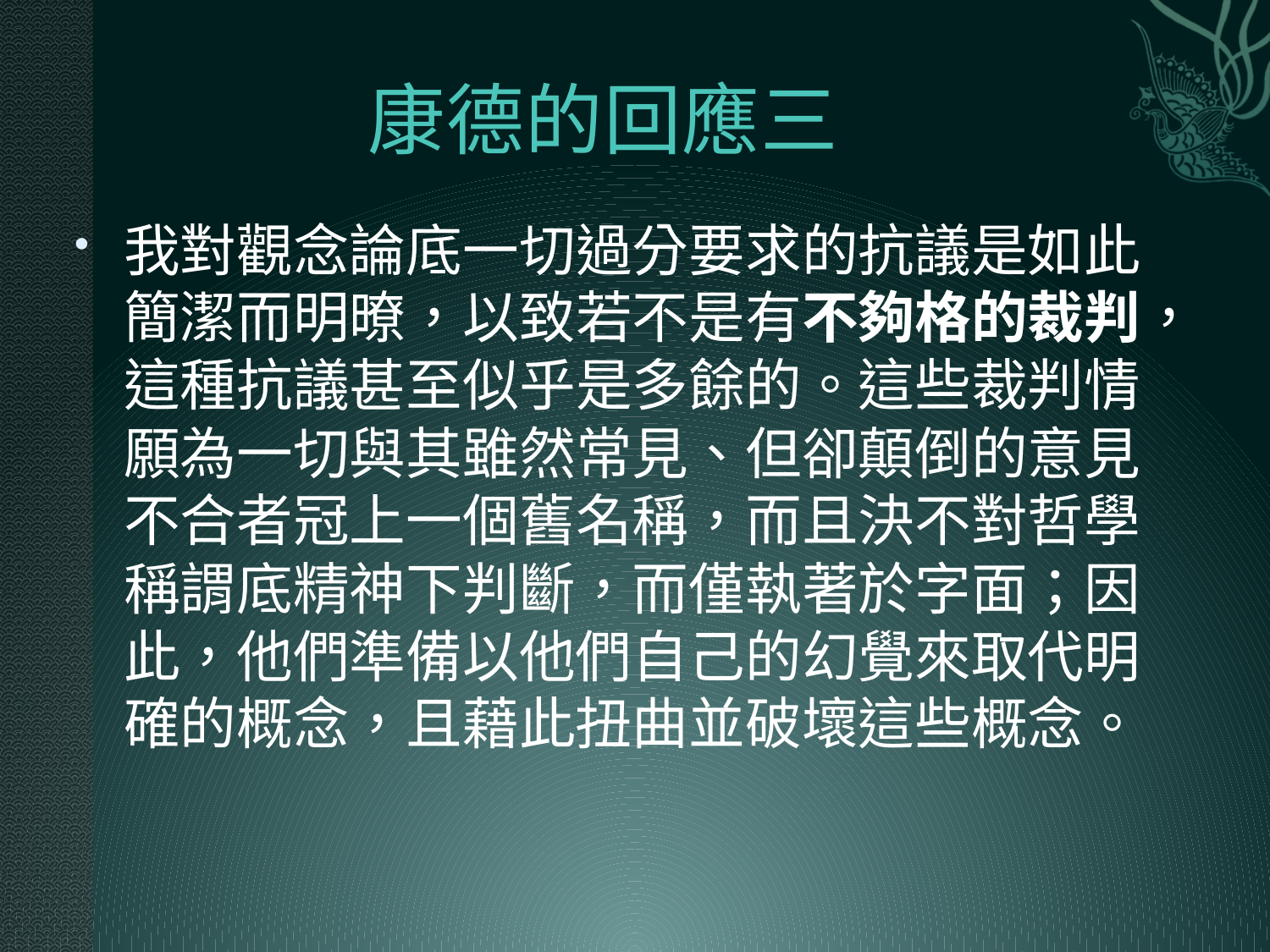

# 康德的回應三
我對觀念論底一切過分要求的抗議是如此簡潔而明暸，以致若不是有不夠格的裁判，這種抗議甚至似乎是多餘的。這些裁判情願為一切與其雖然常見、但卻顛倒的意見不合者冠上一個舊名稱，而且決不對哲學稱謂底精神下判斷，而僅執著於字面；因此，他們準備以他們自己的幻覺來取代明確的概念，且藉此扭曲並破壞這些概念。